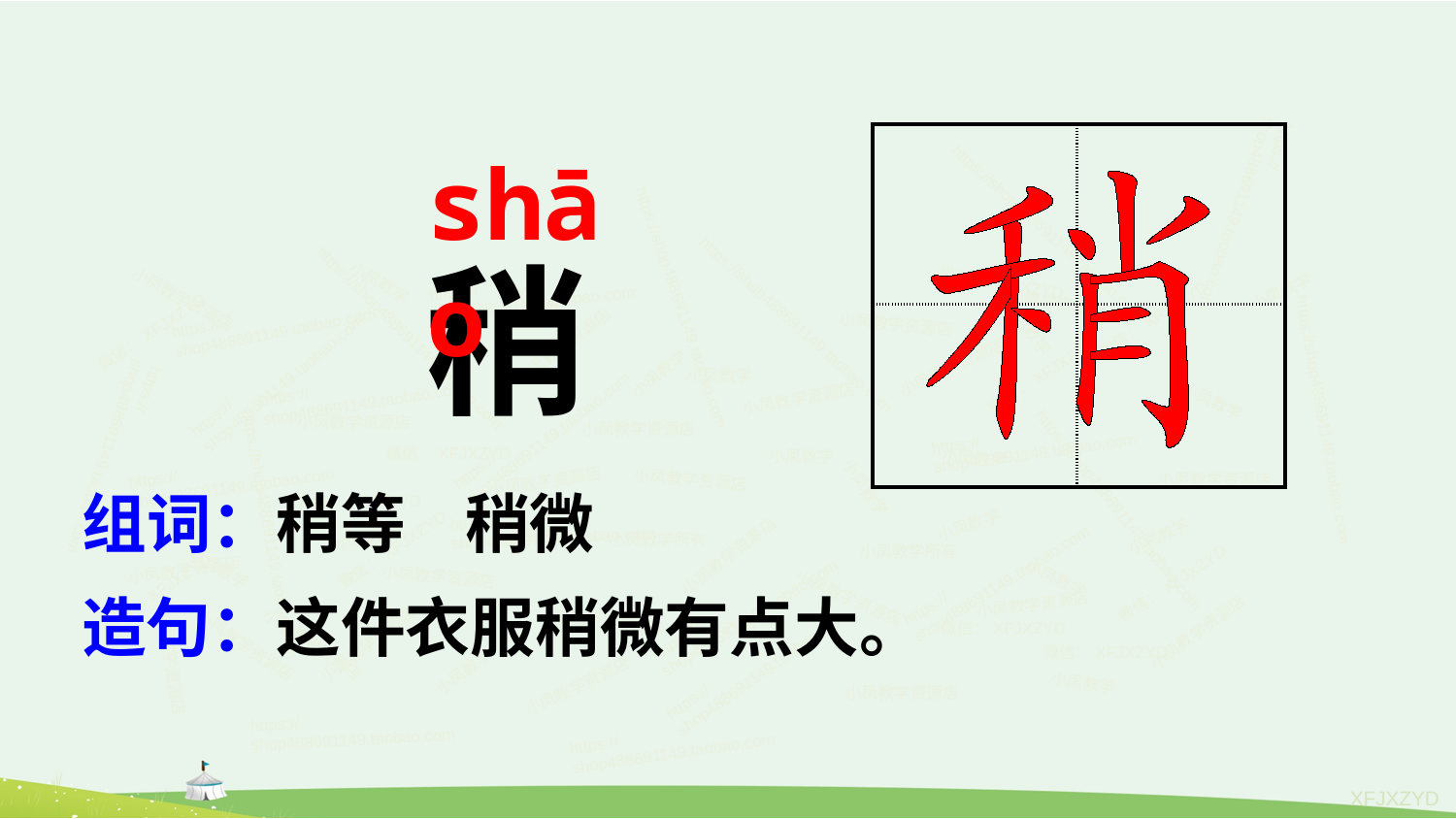

|  |  |
| --- | --- |
|  |  |
shāo

稍

组词：稍等    稍微
造句：这件衣服稍微有点大。